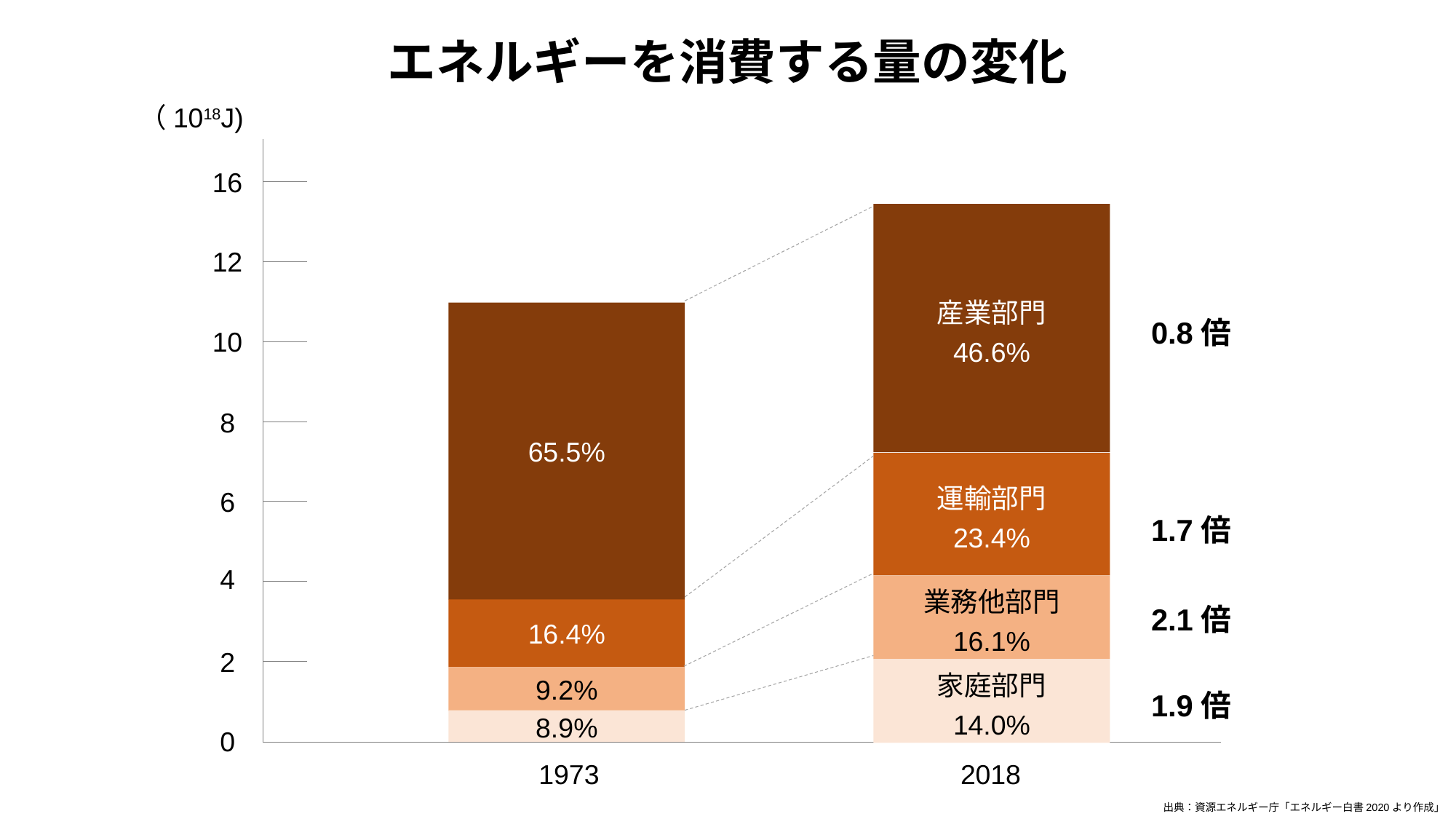

エネルギーを消費する量の変化
（1018J)
16
産業部門
46.6%
12
65.5%
0.8倍
10
8
運輸部門
23.4%
6
1.7倍
4
業務他部門
16.1%
2.1倍
16.4%
2
家庭部門
14.0%
9.2%
1.9倍
8.9%
0
1973
2018
出典：資源エネルギー庁「エネルギー白書2020より作成」